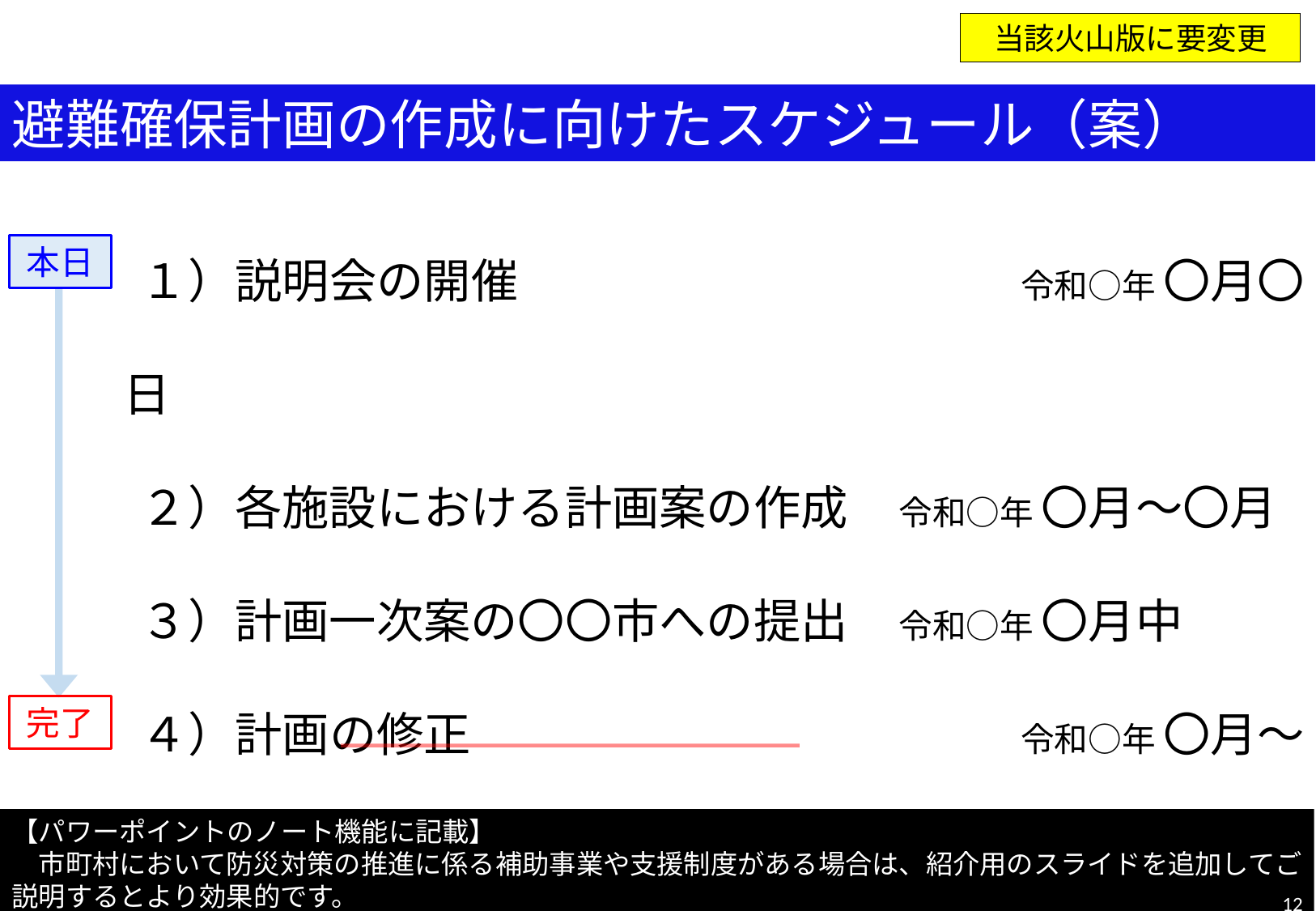

当該火山版に要変更
避難確保計画の作成に向けたスケジュール（案）
１）説明会の開催　　　　　　　　	　令和○年 〇月〇日
２）各施設における計画案の作成	　令和○年 〇月～〇月
３）計画一次案の〇〇市への提出	　令和○年 〇月中
４）計画の修正　　　　　　　　　　	　令和○年 〇月～〇月
５）計画の〇〇市への提出、公表	　令和○年 〇月末まで
本日
完了
【パワーポイントのノート機能に記載】
　市町村において防災対策の推進に係る補助事業や支援制度がある場合は、紹介用のスライドを追加してご説明するとより効果的です。
12